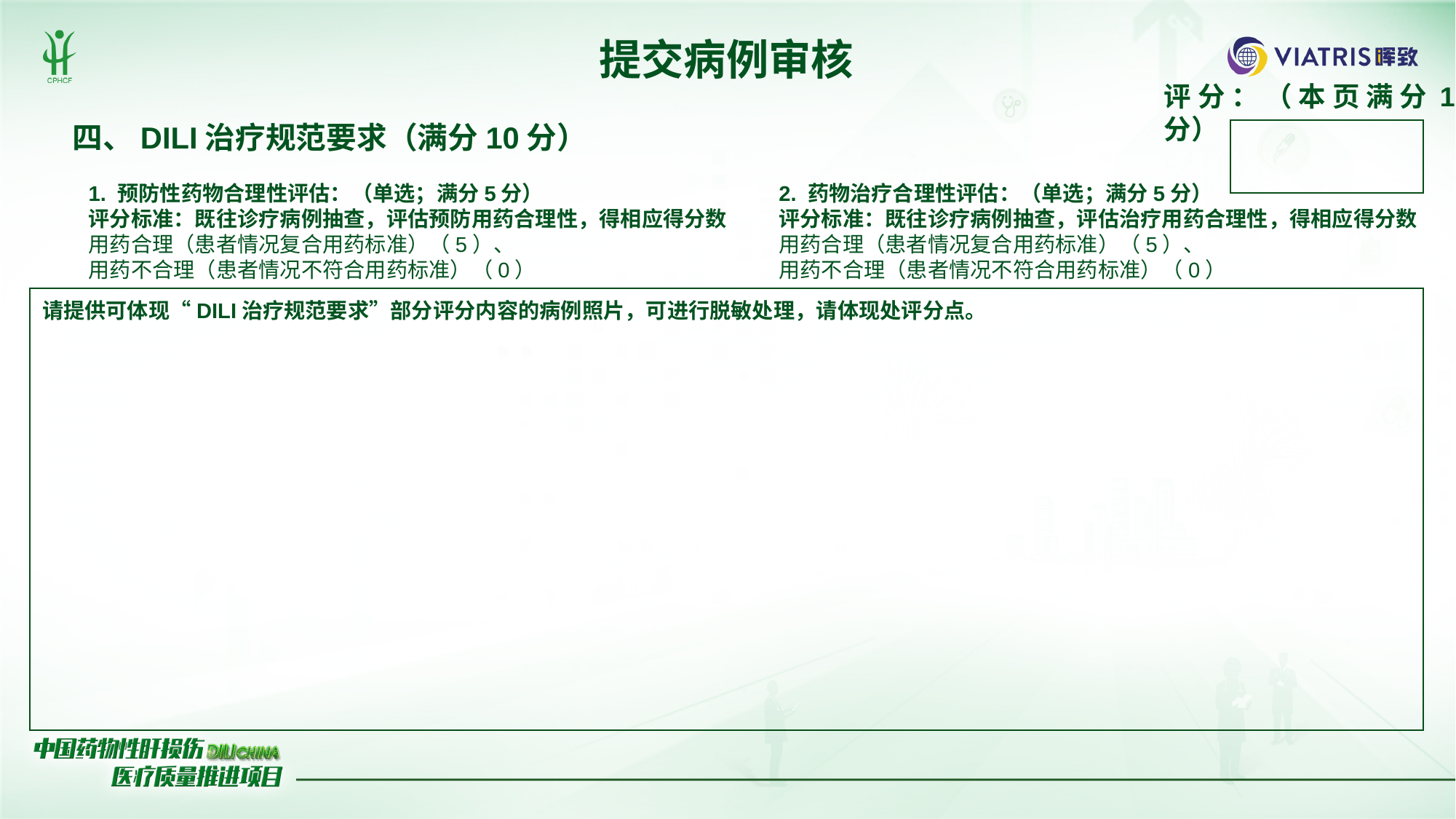

提交病例审核
评分：（本页满分10分）
四、DILI治疗规范要求（满分10分）

2. 药物治疗合理性评估：（单选；满分5分）
评分标准：既往诊疗病例抽查，评估治疗用药合理性，得相应得分数
用药合理（患者情况复合用药标准）（5）、
用药不合理（患者情况不符合用药标准）（0）
1. 预防性药物合理性评估：（单选；满分5分）
评分标准：既往诊疗病例抽查，评估预防用药合理性，得相应得分数
用药合理（患者情况复合用药标准）（5）、
用药不合理（患者情况不符合用药标准）（0）

请提供可体现“DILI治疗规范要求”部分评分内容的病例照片，可进行脱敏处理，请体现处评分点。